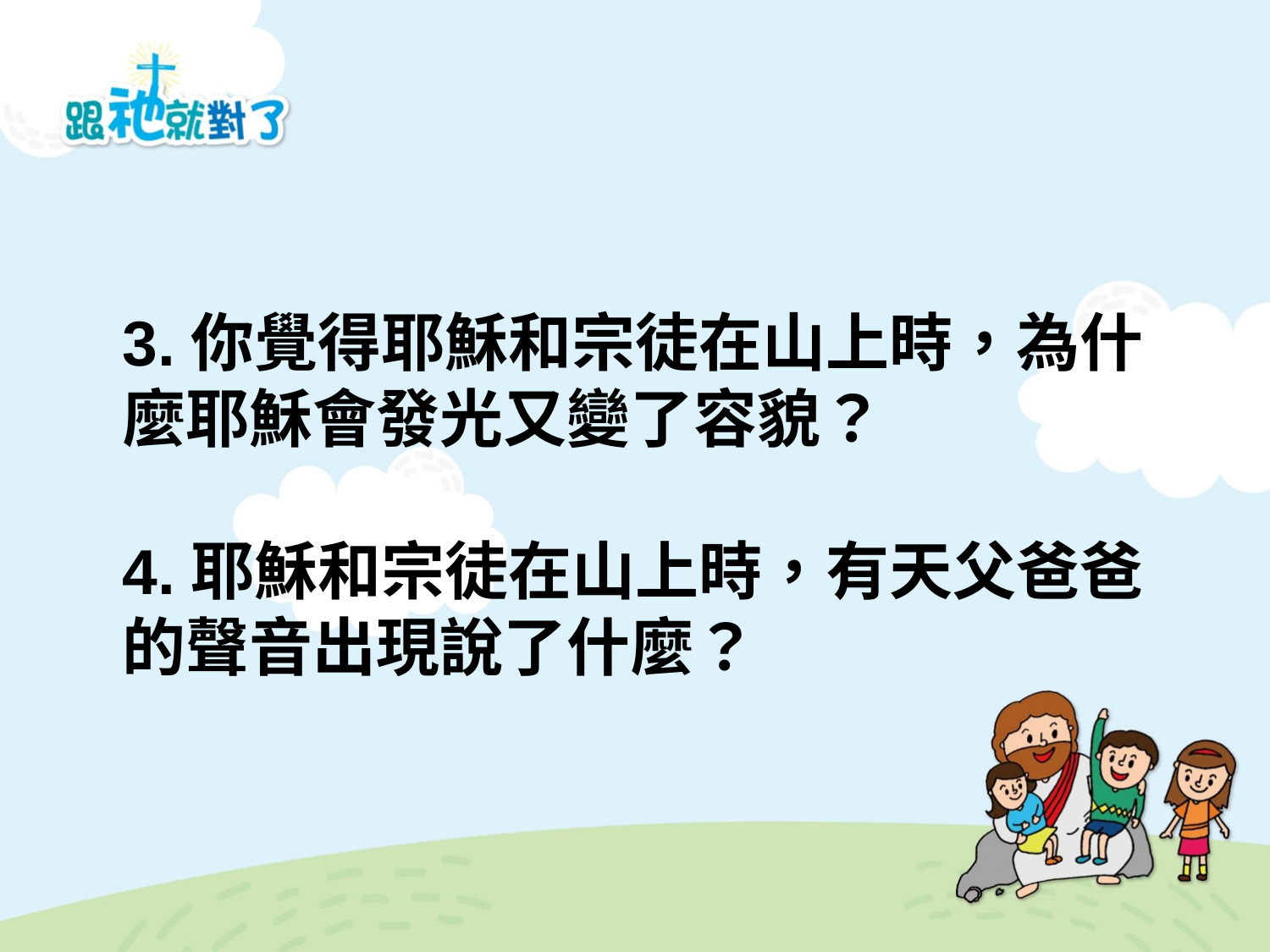

3.你覺得耶穌和宗徒在山上時，為什麼耶穌會發光又變了容貌？

4.耶穌和宗徒在山上時，有天父爸爸的聲音出現說了什麼？